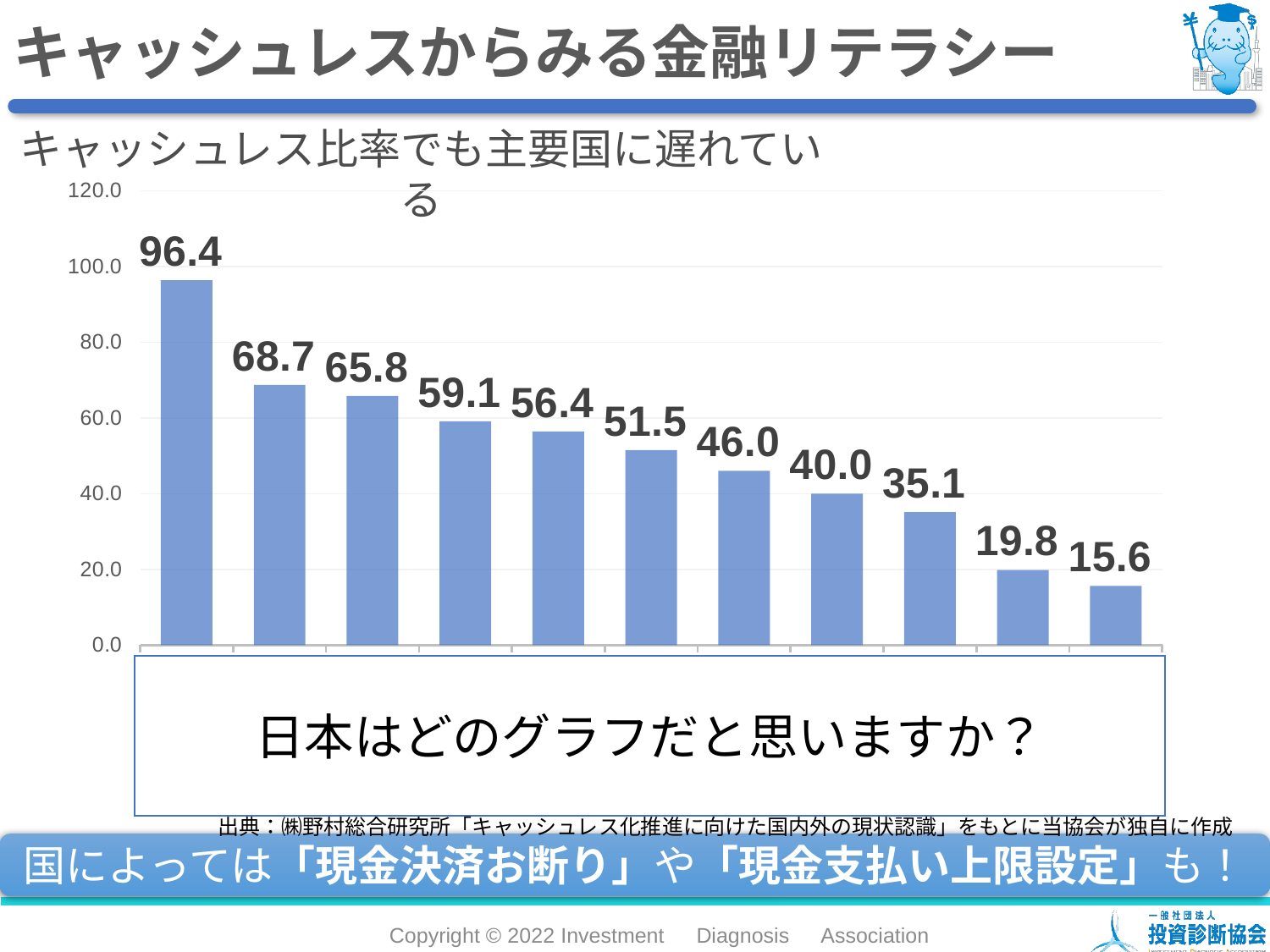

キャッシュレスからみる金融リテラシー
キャッシュレス比率でも主要国に遅れている

### Chart

| Category | 列3 |
|---|---|
| 韓国 | 96.4 |
| イギリス | 68.7 |
| 中国 | 65.8 |
| オーストラリア | 59.1 |
| カナダ | 56.4 |
| スウェーデン | 51.5 |
| アメリカ | 46.0 |
| フランス | 40.0 |
| インド | 35.1 |
| 日本 | 19.8 |
| ドイツ | 15.6 |
日本はどのグラフだと思いますか？
出典：㈱野村総合研究所「キャッシュレス化推進に向けた国内外の現状認識」をもとに当協会が独自に作成
国によっては「現金決済お断り」や「現金支払い上限設定」も！